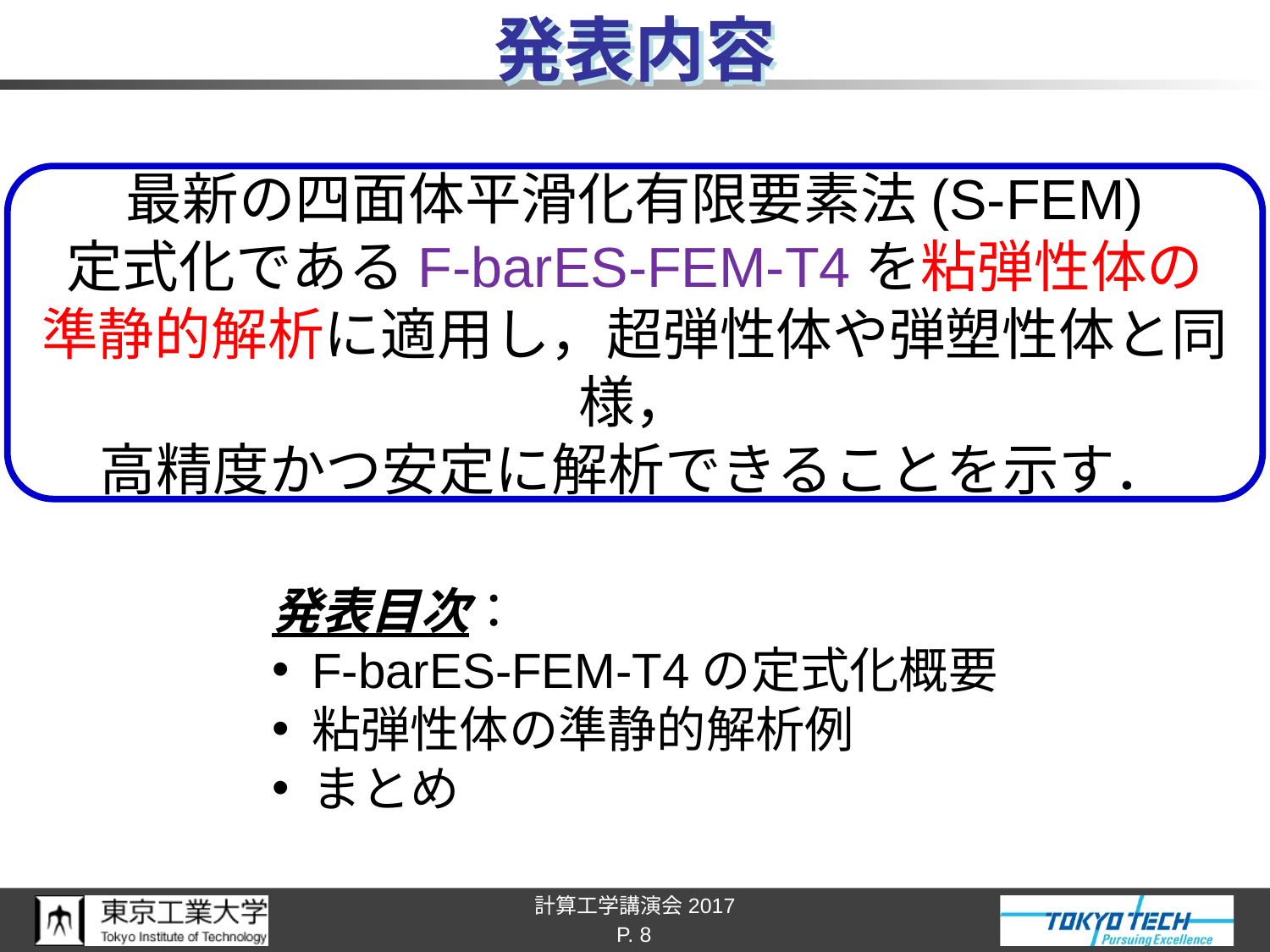

# 発表内容
最新の四面体平滑化有限要素法(S-FEM)
定式化であるF-barES-FEM-T4を粘弾性体の
準静的解析に適用し，超弾性体や弾塑性体と同様，
高精度かつ安定に解析できることを示す．
発表目次：
F-barES-FEM-T4の定式化概要
粘弾性体の準静的解析例
まとめ
P. 8